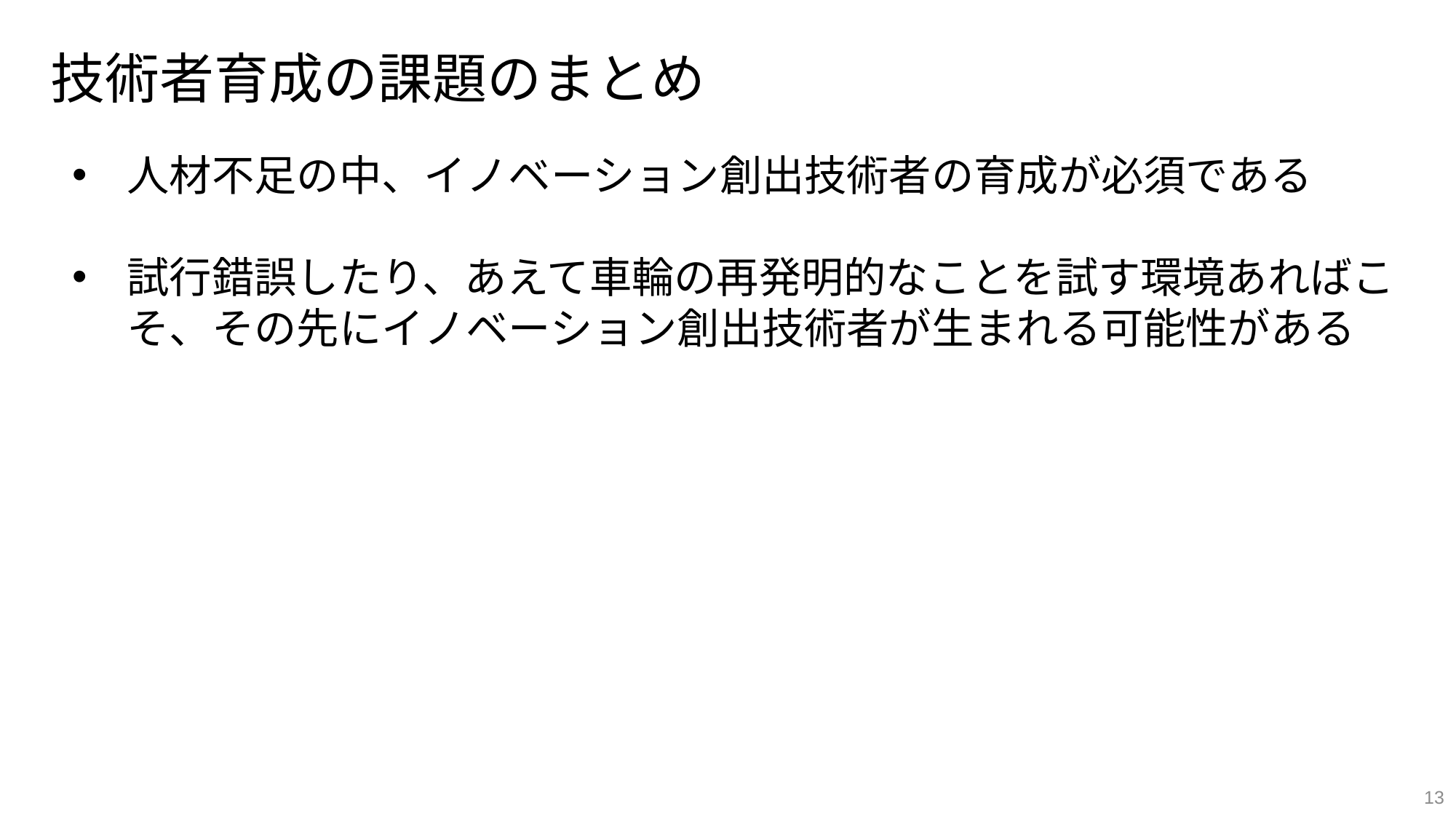

技術者育成の課題のまとめ
人材不足の中、イノベーション創出技術者の育成が必須である

試行錯誤したり、あえて車輪の再発明的なことを試す環境あればこそ、その先にイノベーション創出技術者が生まれる可能性がある

13